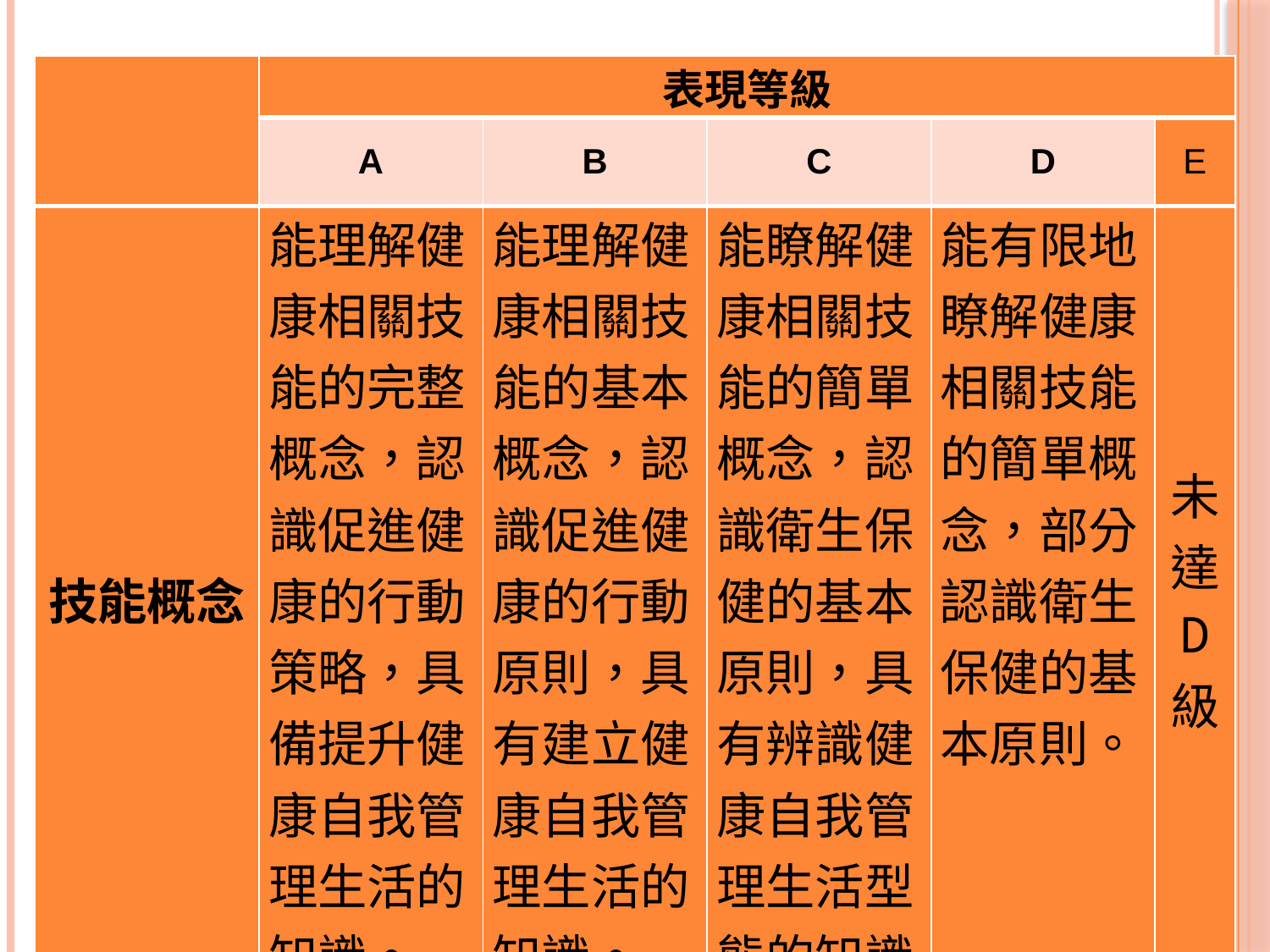

#
|  | 表現等級 |  |  |  |  |
| --- | --- | --- | --- | --- | --- |
|  | A | B | C | D | E |
| 技能概念 | 能理解健康相關技能的完整概念，認識促進健康的行動策略，具備提升健康自我管理生活的知識。 | 能理解健康相關技能的基本概念，認識促進健康的行動原則，具有建立健康自我管理生活的知識。 | 能瞭解健康相關技能的簡單概念，認識衛生保健的基本原則，具有辨識健康自我管理生活型態的知識。 | 能有限地瞭解健康相關技能的簡單概念，部分認識衛生保健的基本原則。 | 未 達 D 級 |

75